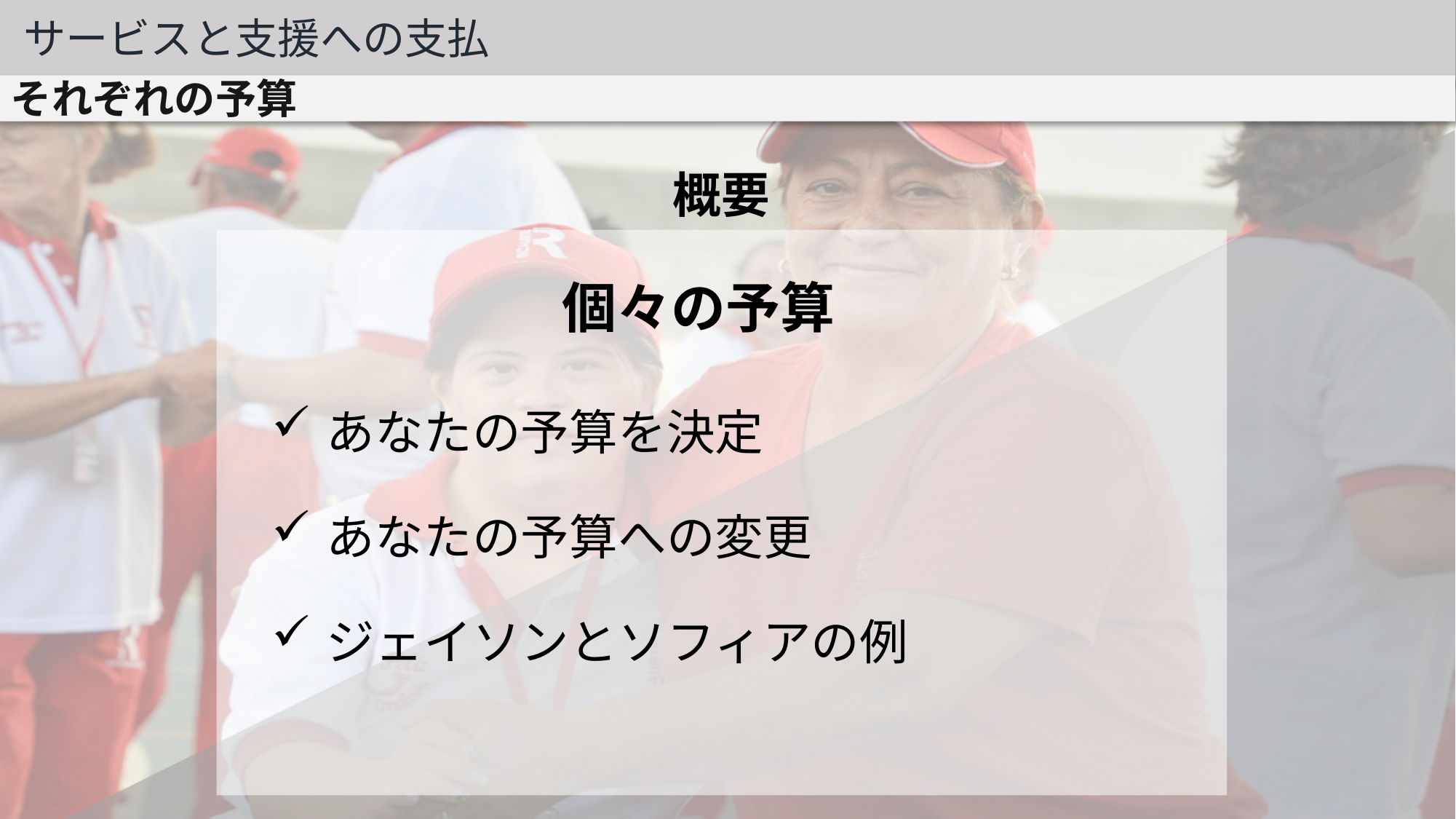

サービスと支援への支払
それぞれの予算
概要

個々の予算
あなたの予算を決定

あなたの予算への変更

ジェイソンとソフィアの例